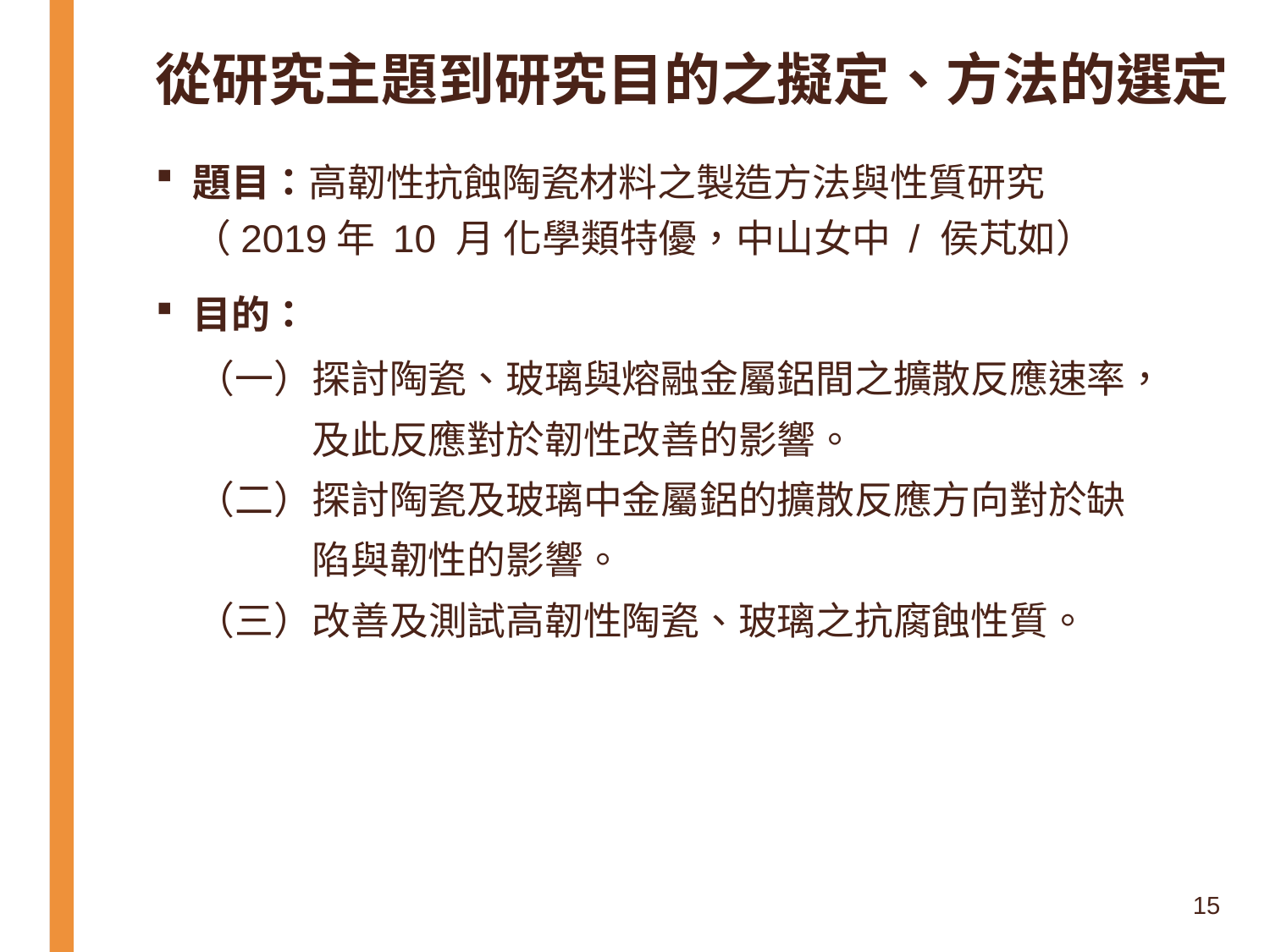

# 從研究主題到研究目的之擬定、方法的選定
題目：高韌性抗蝕陶瓷材料之製造方法與性質研究（2019年 10 月 化學類特優，中山女中 / 侯芃如）
目的：
（一）探討陶瓷、玻璃與熔融金屬鋁間之擴散反應速率，及此反應對於韌性改善的影響。
（二）探討陶瓷及玻璃中金屬鋁的擴散反應方向對於缺陷與韌性的影響。
（三）改善及測試高韌性陶瓷、玻璃之抗腐蝕性質。
15